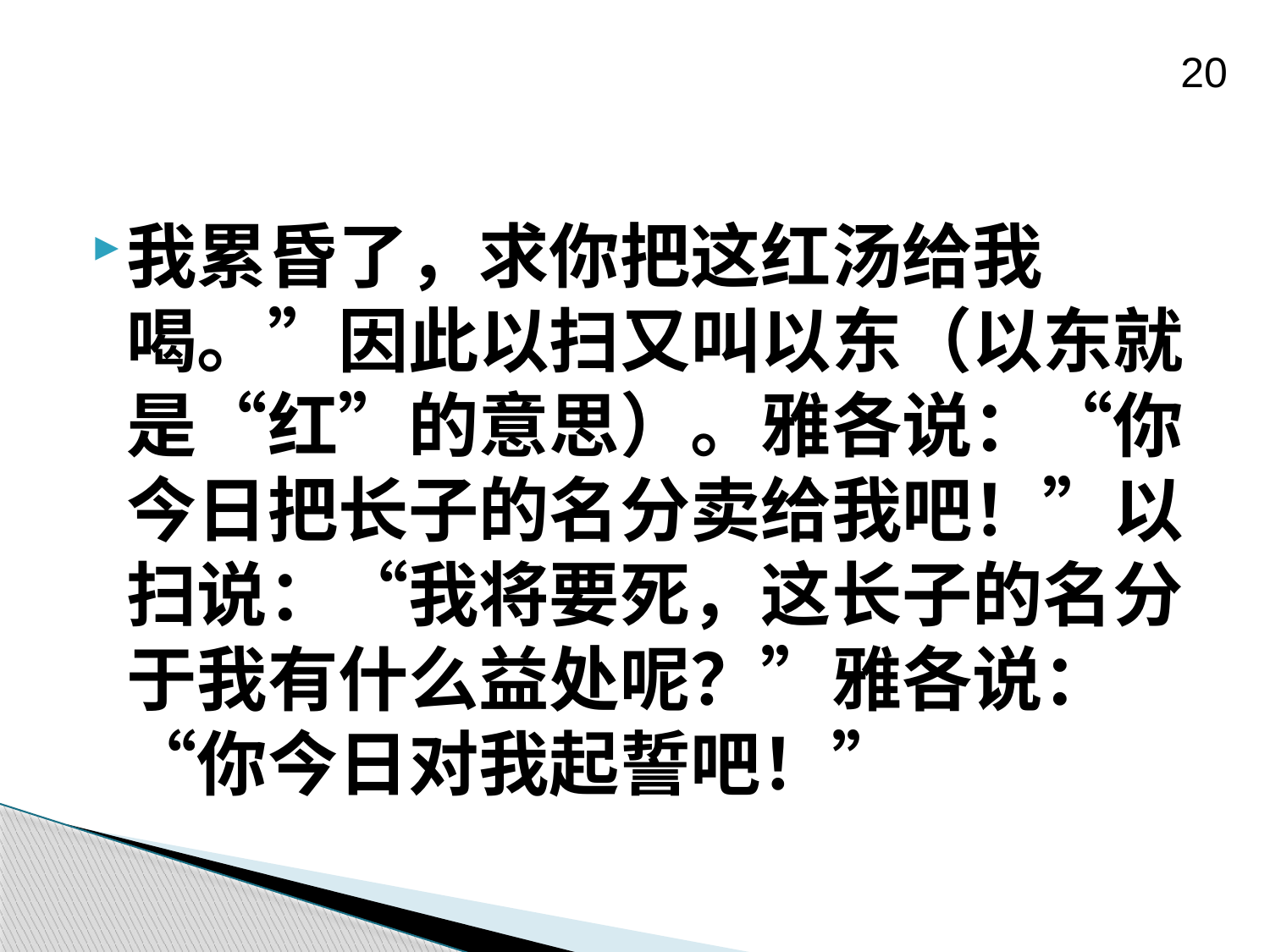

20
#
我累昏了，求你把这红汤给我喝。”因此以扫又叫以东（以东就是“红”的意思）。雅各说：“你今日把长子的名分卖给我吧！”以扫说：“我将要死，这长子的名分于我有什么益处呢？”雅各说：“你今日对我起誓吧！”